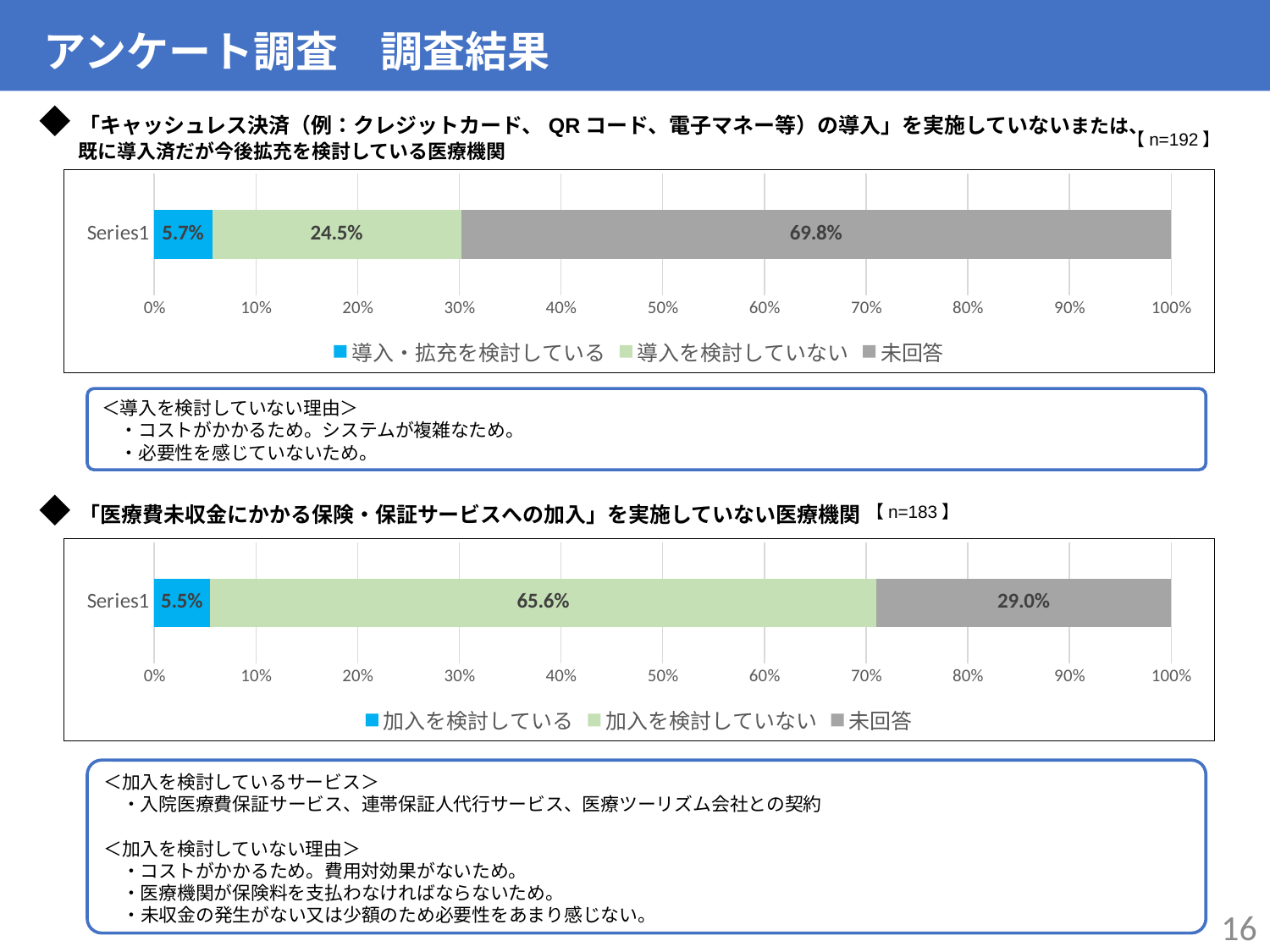

アンケート調査　調査結果
◆「キャッシュレス決済（例：クレジットカード、QRコード、電子マネー等）の導入」を実施していないまたは、
　　既に導入済だが今後拡充を検討している医療機関
【n=192】

### Chart

| Category | 導入・拡充を検討している | 導入を検討していない | 未回答 |
|---|---|---|---|
|  | 0.057 | 0.245 | 0.698 |
＜導入を検討していない理由＞
　・コストがかかるため。システムが複雑なため。
　・必要性を感じていないため。
◆「医療費未収金にかかる保険・保証サービスへの加入」を実施していない医療機関
【n=183】

### Chart

| Category | 加入を検討している | 加入を検討していない | 未回答 |
|---|---|---|---|
|  | 0.055 | 0.656 | 0.29 |
＜加入を検討しているサービス＞
　・入院医療費保証サービス、連帯保証人代行サービス、医療ツーリズム会社との契約

＜加入を検討していない理由＞
　・コストがかかるため。費用対効果がないため。
　・医療機関が保険料を支払わなければならないため。
　・未収金の発生がない又は少額のため必要性をあまり感じない。

16